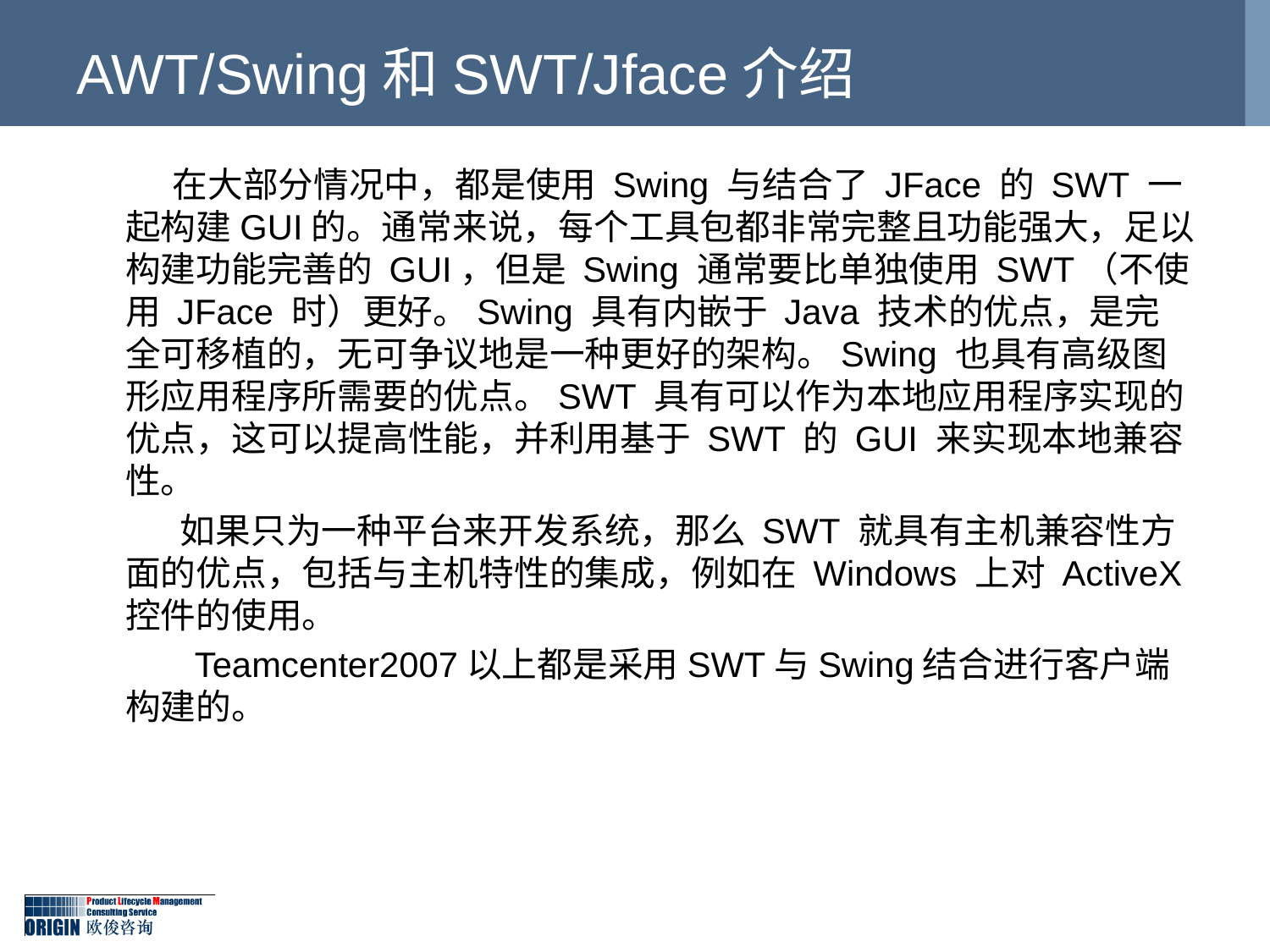

# AWT/Swing和SWT/Jface介绍
           在大部分情况中，都是使用 Swing 与结合了 JFace 的 SWT 一起构建GUI的。通常来说，每个工具包都非常完整且功能强大，足以构建功能完善的 GUI，但是 Swing 通常要比单独使用 SWT（不使用 JFace 时）更好。Swing 具有内嵌于 Java 技术的优点，是完全可移植的，无可争议地是一种更好的架构。Swing 也具有高级图形应用程序所需要的优点。SWT 具有可以作为本地应用程序实现的优点，这可以提高性能，并利用基于 SWT 的 GUI 来实现本地兼容性。
            如果只为一种平台来开发系统，那么 SWT 就具有主机兼容性方面的优点，包括与主机特性的集成，例如在 Windows 上对 ActiveX 控件的使用。
            Teamcenter2007以上都是采用SWT与Swing结合进行客户端构建的。